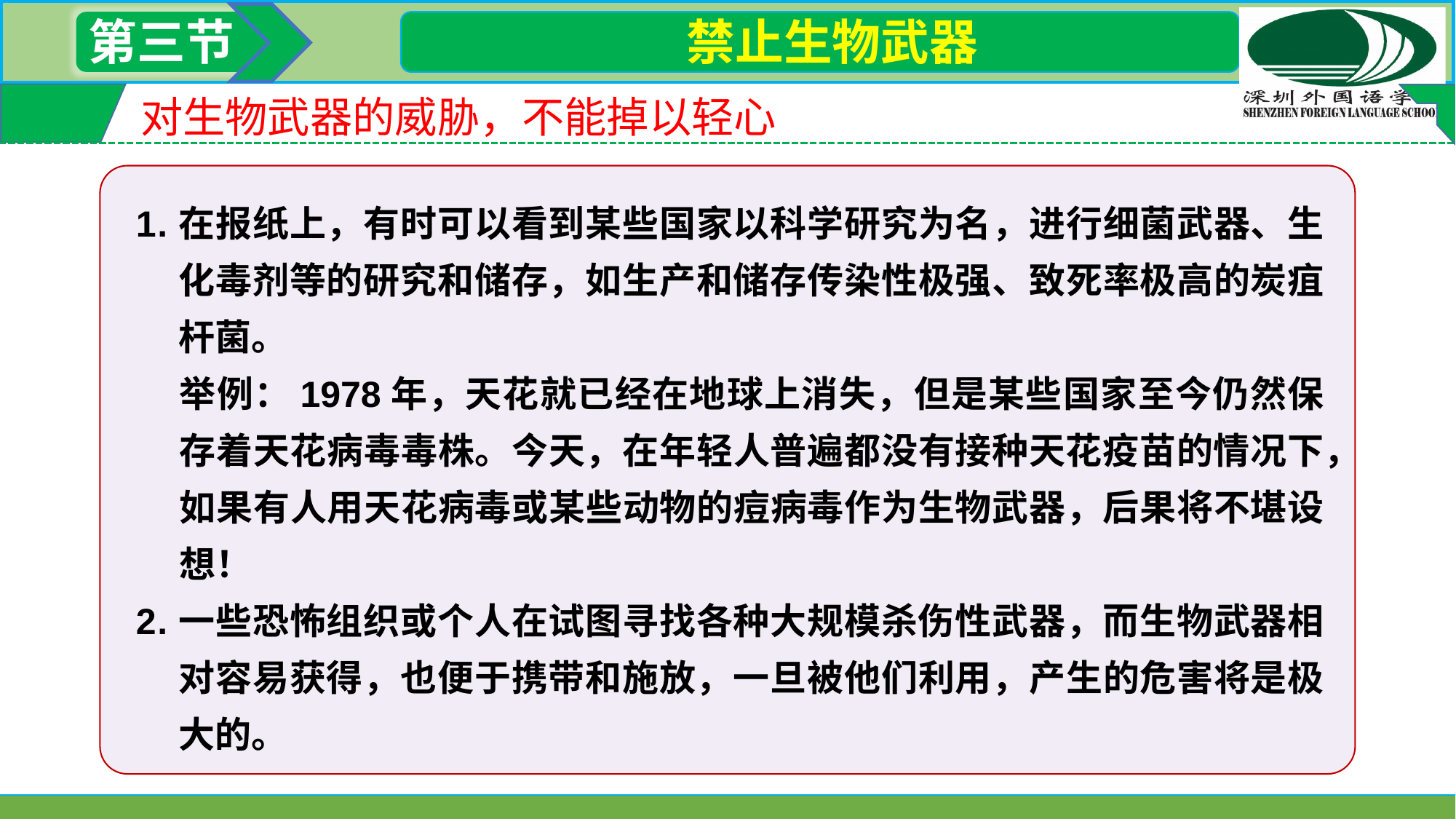

第三节
     禁止生物武器

对生物武器的威胁，不能掉以轻心

在报纸上，有时可以看到某些国家以科学研究为名，进行细菌武器、生化毒剂等的研究和储存，如生产和储存传染性极强、致死率极高的炭疽杆菌。
举例：1978年，天花就已经在地球上消失，但是某些国家至今仍然保存着天花病毒毒株。今天，在年轻人普遍都没有接种天花疫苗的情况下，如果有人用天花病毒或某些动物的痘病毒作为生物武器，后果将不堪设想！
一些恐怖组织或个人在试图寻找各种大规模杀伤性武器，而生物武器相对容易获得，也便于携带和施放，一旦被他们利用，产生的危害将是极大的。